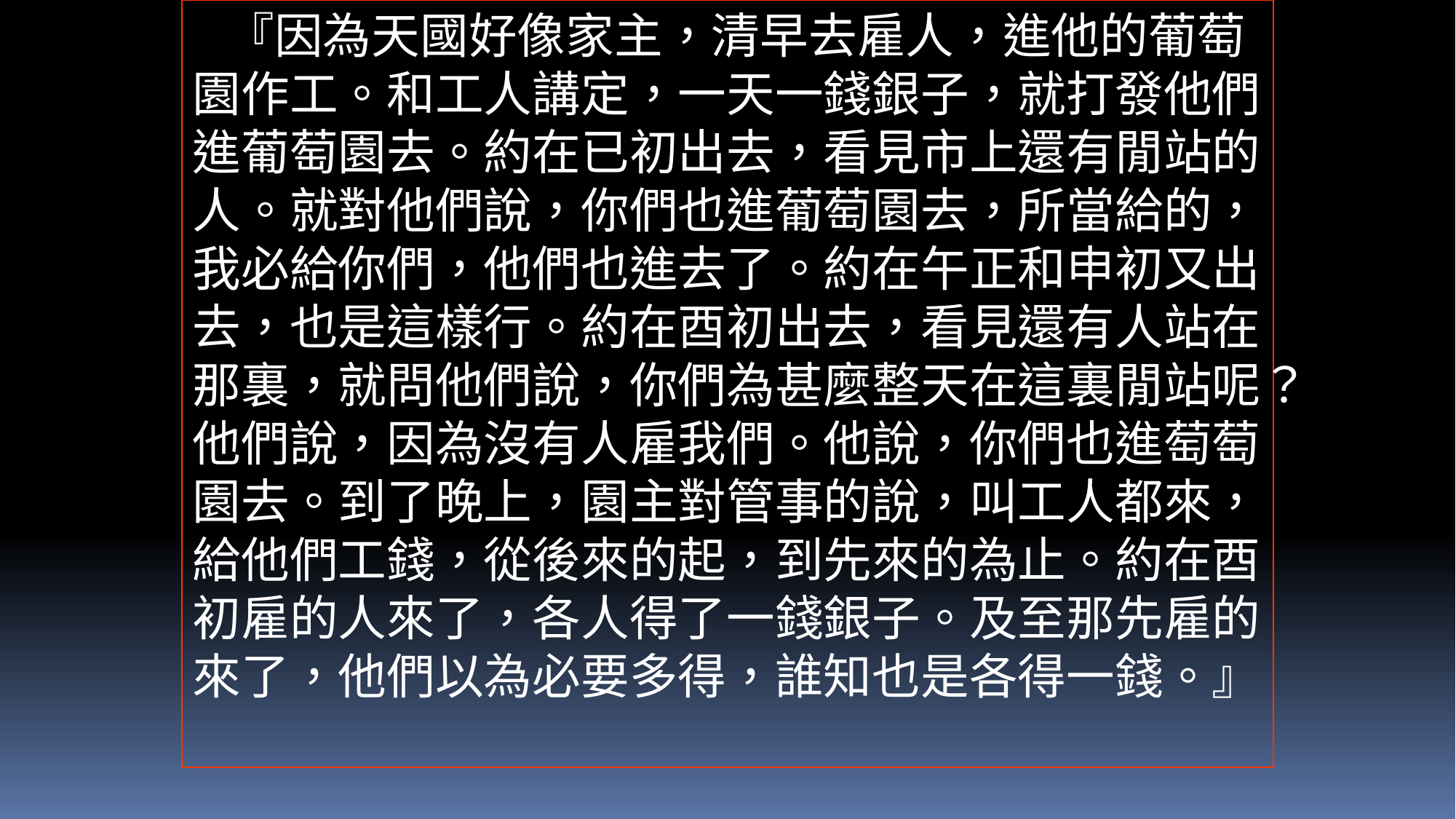

『因為天國好像家主，清早去雇人，進他的葡萄園作工。和工人講定，一天一錢銀子，就打發他們進葡萄園去。約在已初出去，看見市上還有閒站的人。就對他們說，你們也進葡萄園去，所當給的，我必給你們，他們也進去了。約在午正和申初又出去，也是這樣行。約在酉初出去，看見還有人站在那裏，就問他們說，你們為甚麼整天在這裏閒站呢？他們說，因為沒有人雇我們。他說，你們也進萄萄園去。到了晚上，園主對管事的說，叫工人都來，給他們工錢，從後來的起，到先來的為止。約在酉初雇的人來了，各人得了一錢銀子。及至那先雇的來了，他們以為必要多得，誰知也是各得一錢。』